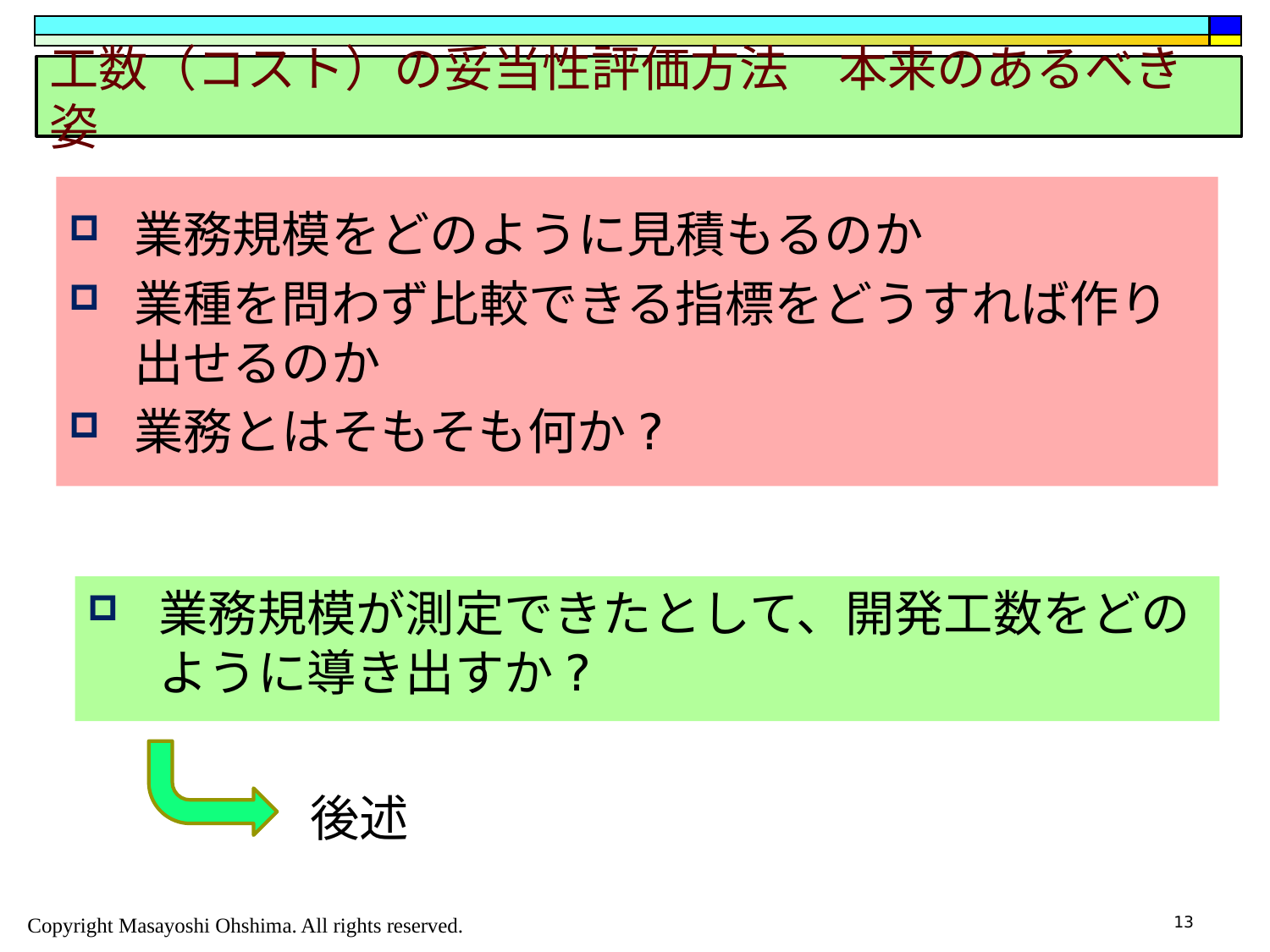

# 工数（コスト）の妥当性評価方法　本来のあるべき姿
業務規模をどのように見積もるのか
業種を問わず比較できる指標をどうすれば作り出せるのか
業務とはそもそも何か?
業務規模が測定できたとして、開発工数をどのように導き出すか?

後述
13